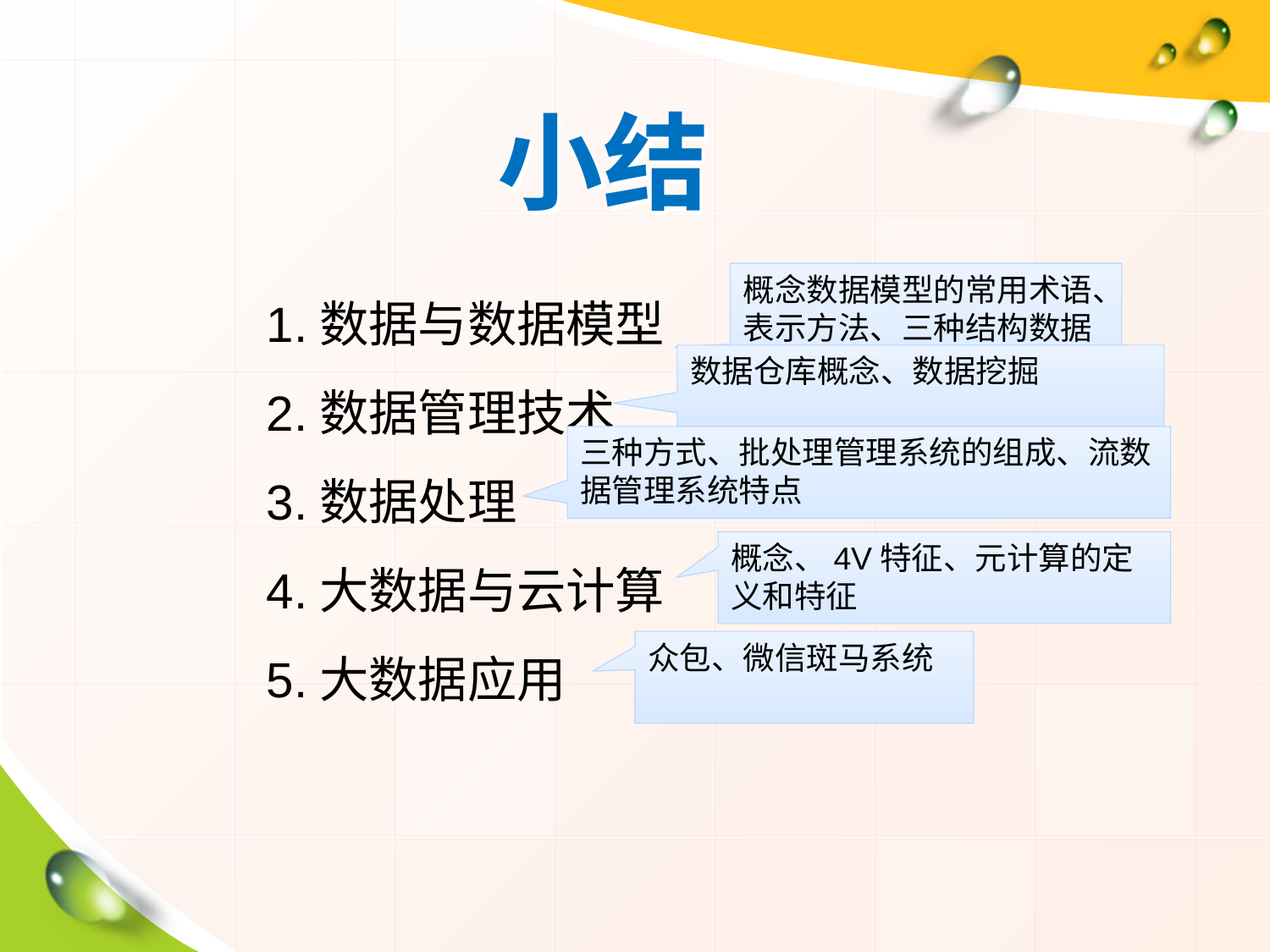

# 小结
1.数据与数据模型
2.数据管理技术
3.数据处理
4.大数据与云计算
5.大数据应用

概念数据模型的常用术语、表示方法、三种结构数据模型
数据仓库概念、数据挖掘

三种方式、批处理管理系统的组成、流数据管理系统特点
概念、4V特征、元计算的定义和特征
众包、微信斑马系统